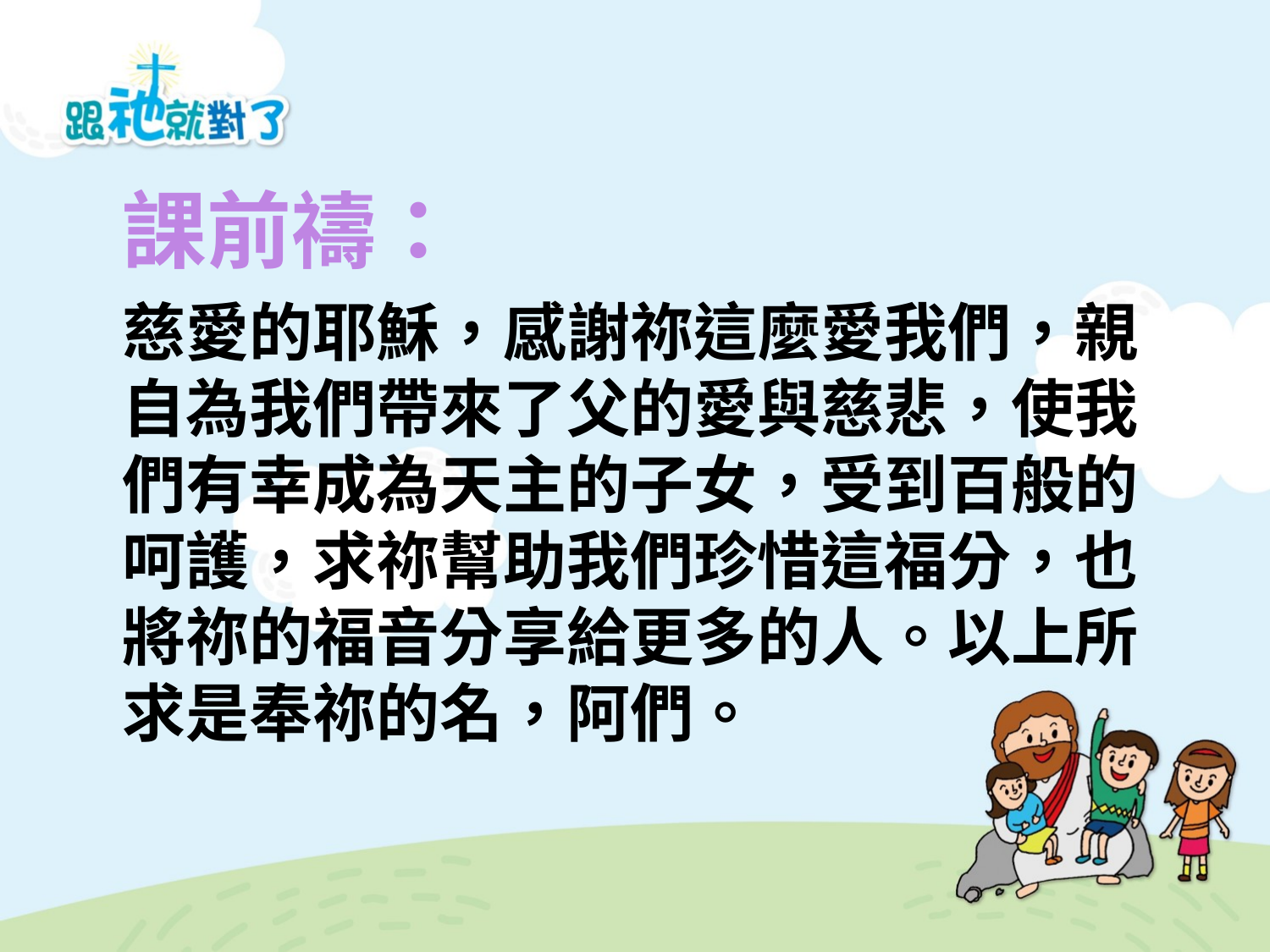

課前禱：
慈愛的耶穌，感謝祢這麼愛我們，親自為我們帶來了父的愛與慈悲，使我們有幸成為天主的子女，受到百般的呵護，求祢幫助我們珍惜這福分，也將祢的福音分享給更多的人。以上所求是奉祢的名，阿們。